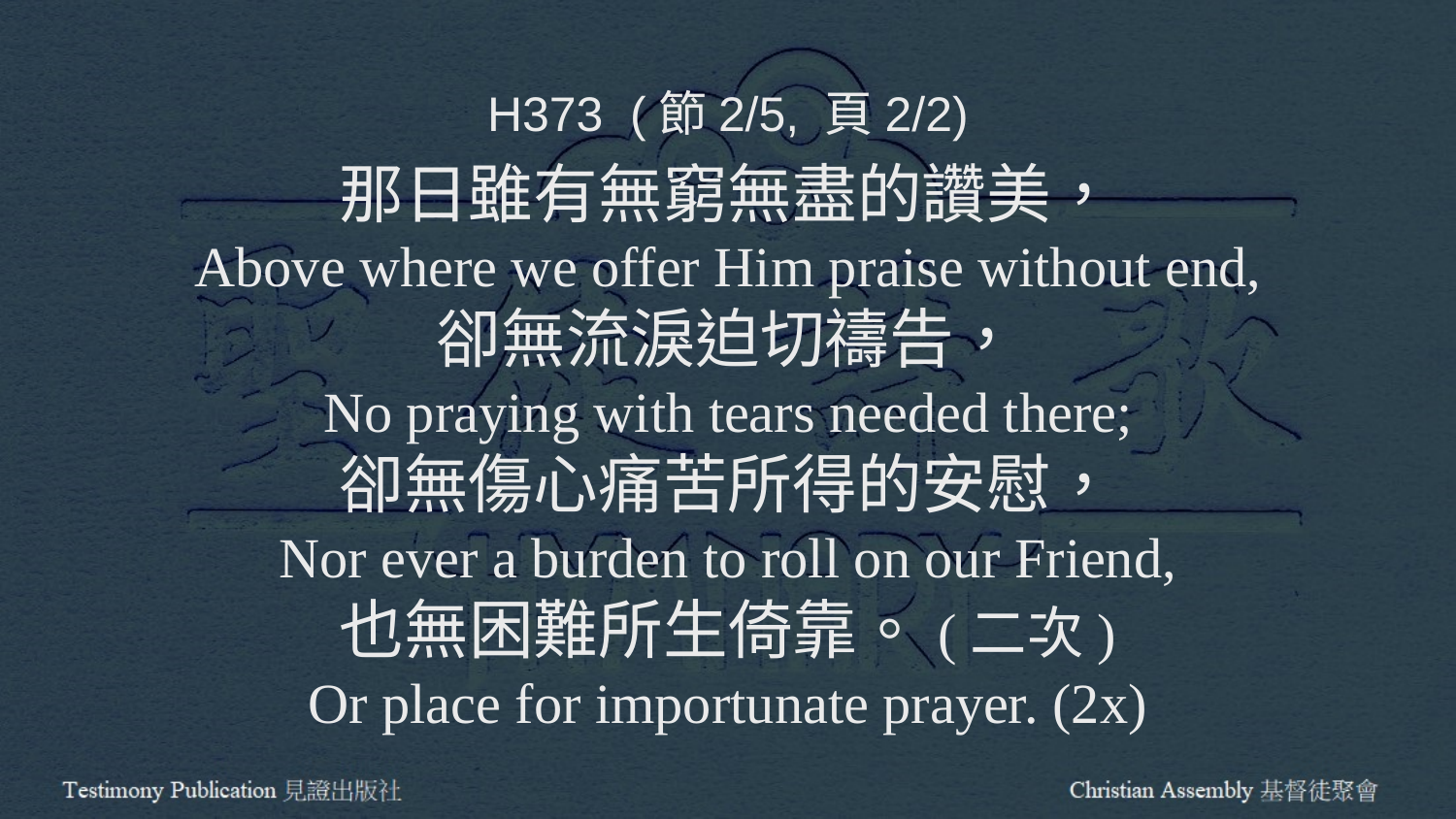

H373  (節2/5, 頁2/2)
那日雖有無窮無盡的讚美，
Above where we offer Him praise without end,
卻無流淚迫切禱告，
No praying with tears needed there;
卻無傷心痛苦所得的安慰，
Nor ever a burden to roll on our Friend,
也無困難所生倚靠。(二次)
Or place for importunate prayer. (2x)